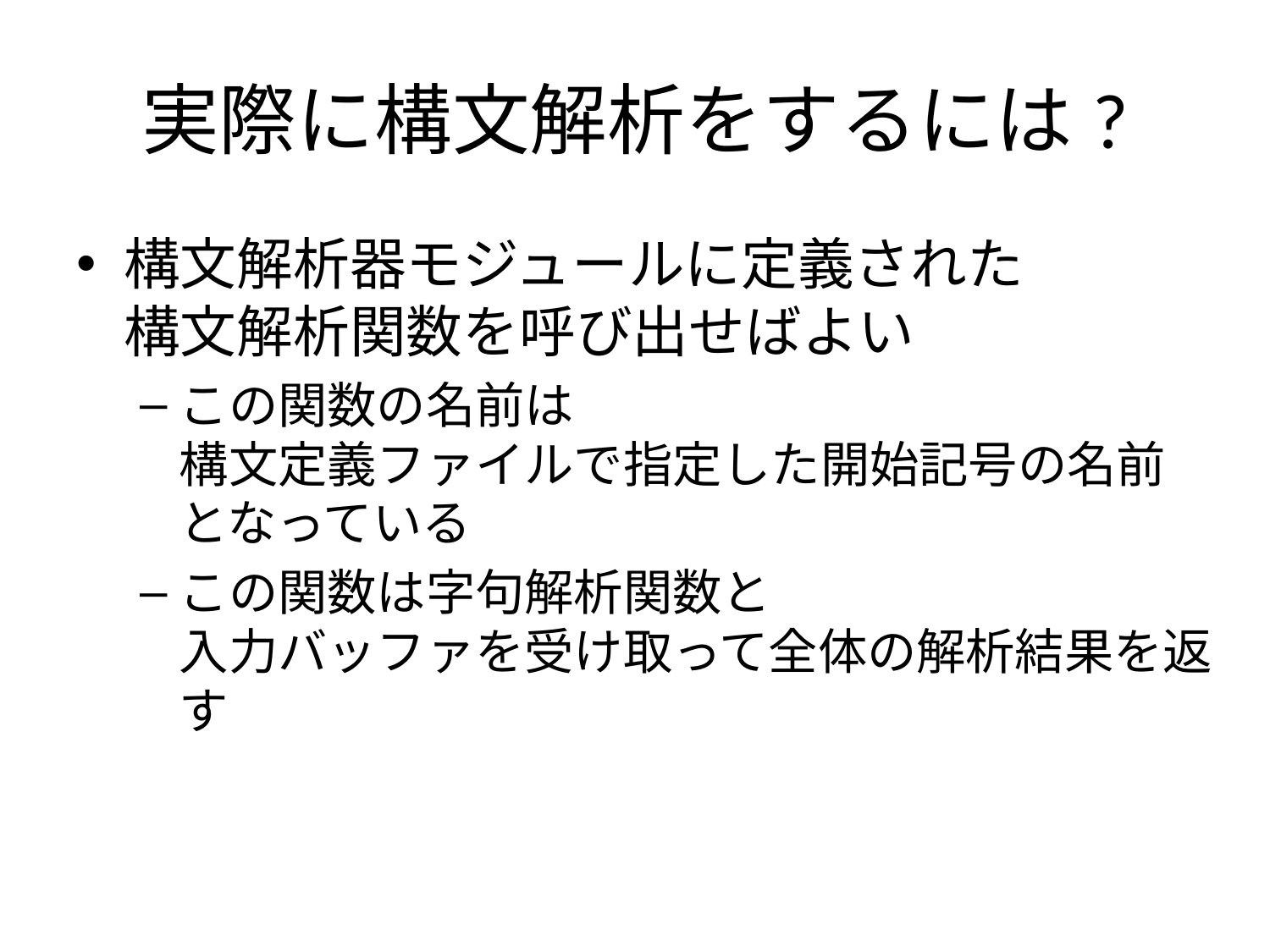

# 実際に構文解析をするには?
構文解析器モジュールに定義された
構文解析関数を呼び出せばよい
この関数の名前は
構文定義ファイルで指定した開始記号の名前
となっている
この関数は字句解析関数と
入力バッファを受け取って全体の解析結果を返す